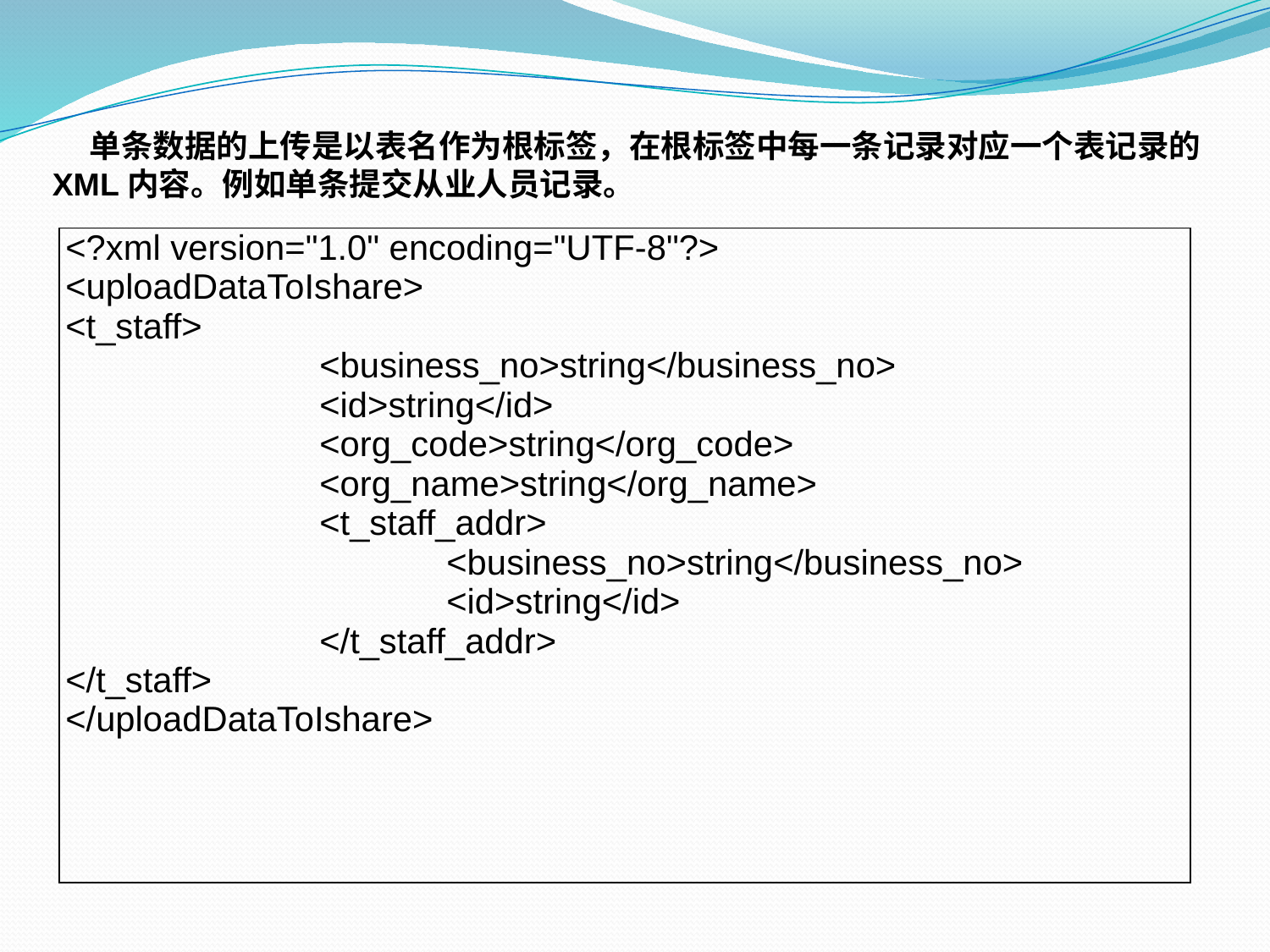

单条数据的上传是以表名作为根标签，在根标签中每一条记录对应一个表记录的XML内容。例如单条提交从业人员记录。

| <?xml version="1.0" encoding="UTF-8"?> <uploadDataToIshare> <t\_staff> <business\_no>string</business\_no> <id>string</id> <org\_code>string</org\_code> <org\_name>string</org\_name> <t\_staff\_addr> <business\_no>string</business\_no> <id>string</id> </t\_staff\_addr> </t\_staff> </uploadDataToIshare> |
| --- |